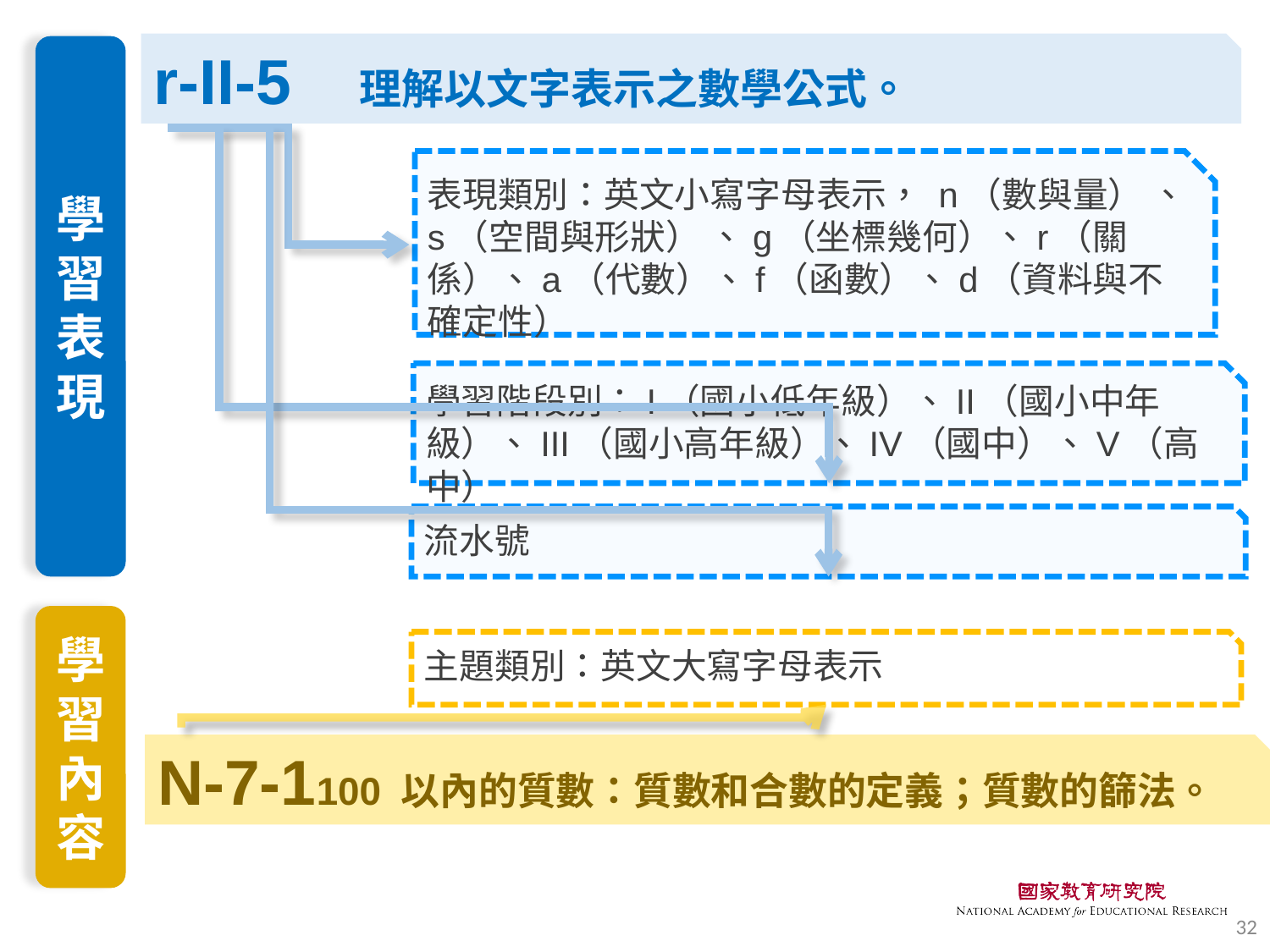

r-II-5   理解以文字表示之數學公式。
學習表現
表現類別：英文小寫字母表示， n（數與量） 、s（空間與形狀） 、g（坐標幾何）、r（關係）、a（代數）、f（函數）、d（資料與不確定性）
學習階段別：I（國小低年級）、II（國小中年級）、III（國小高年級）、IV（國中）、V（高中）
流水號
學習內容
主題類別：英文大寫字母表示
N-7-1100 以內的質數：質數和合數的定義；質數的篩法。
32